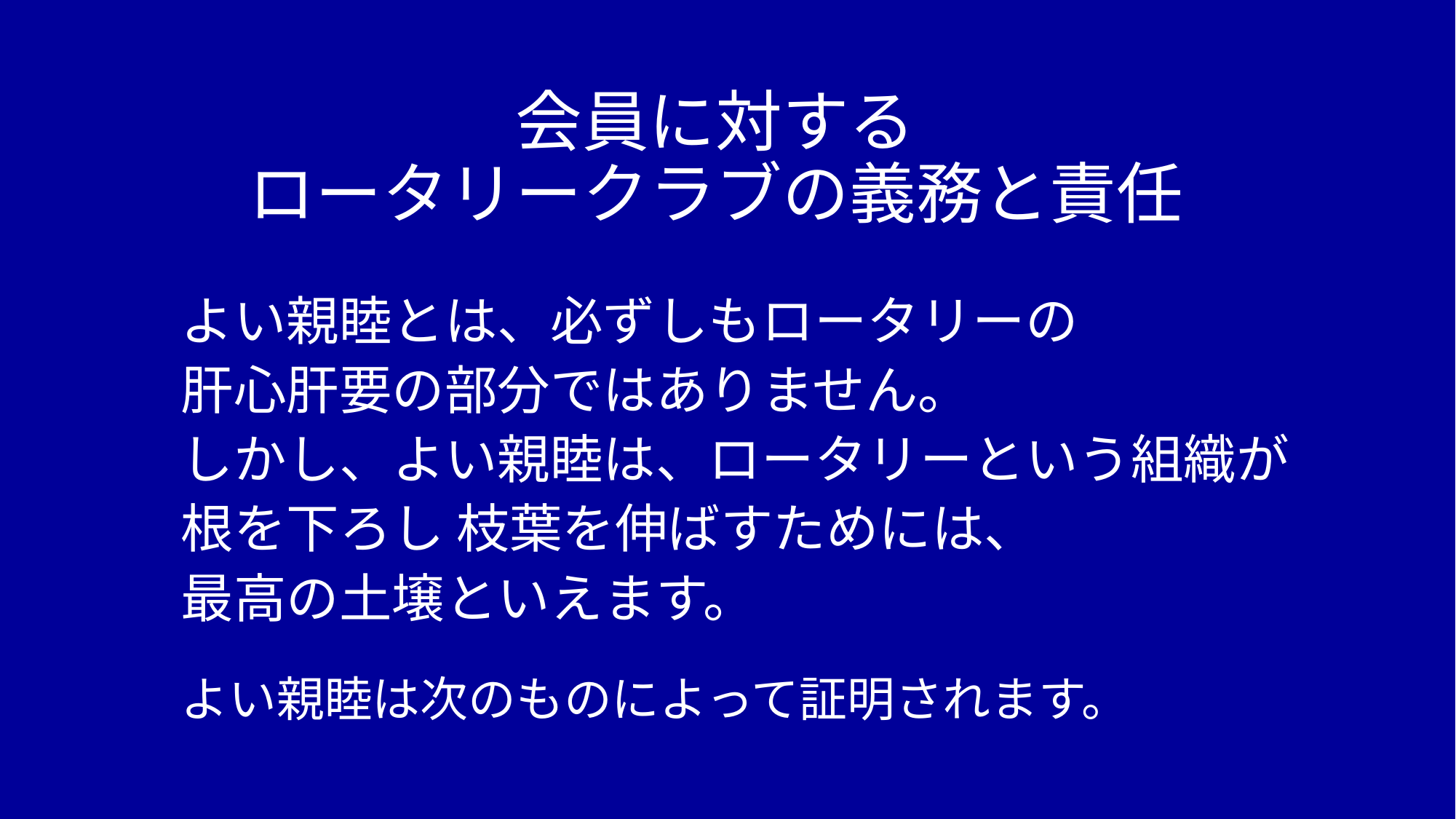

# 会員に対する ロータリークラブの義務と責任
よい親睦とは、必ずしもロータリーの
肝心肝要の部分ではありません。
しかし、よい親睦は、ロータリーという組織が
根を下ろし 枝葉を伸ばすためには、
最高の土壌といえます。

よい親睦は次のものによって証明されます。